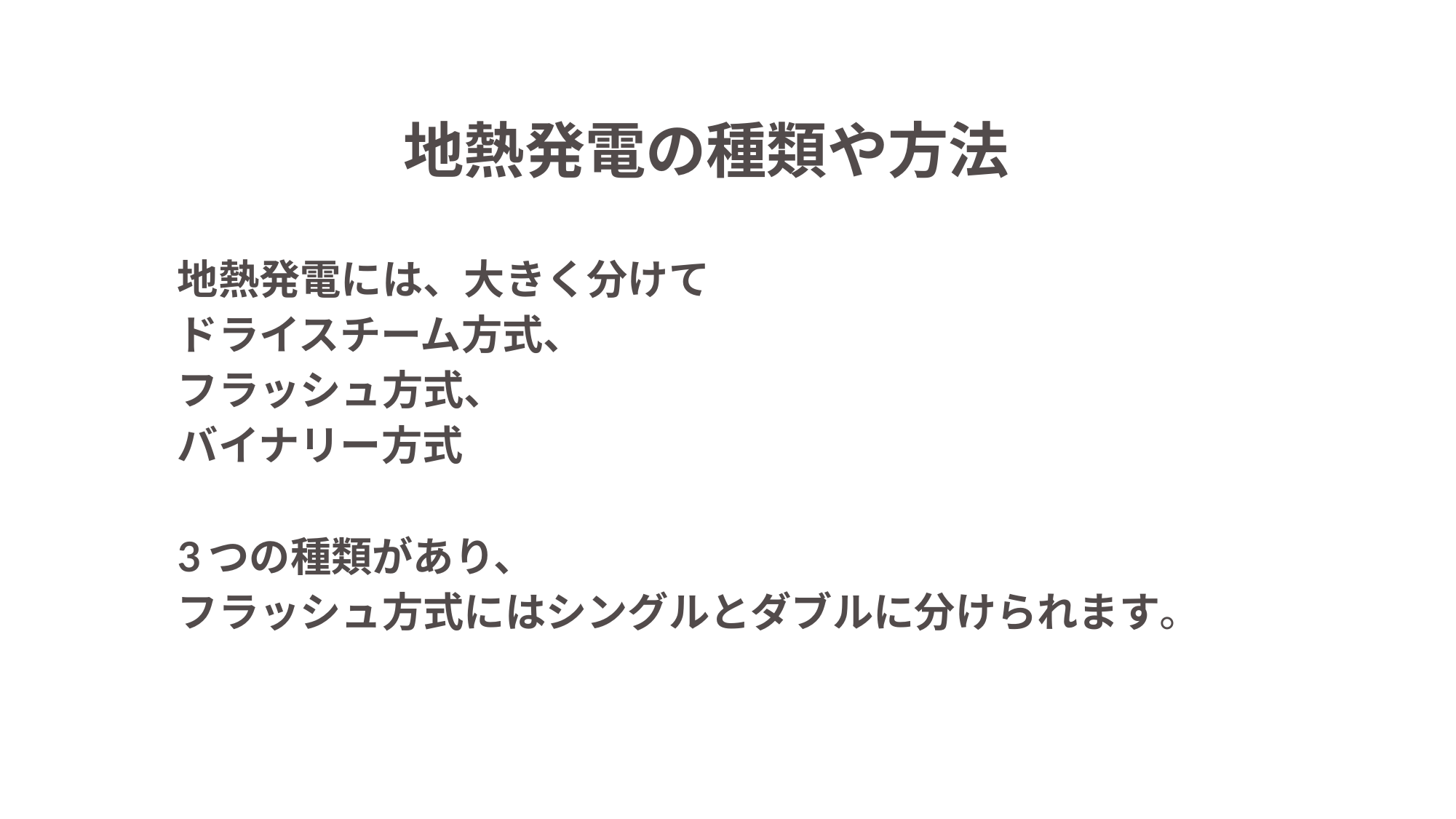

地熱発電の種類や方法
地熱発電には、大きく分けて
ドライスチーム方式、
フラッシュ方式、
バイナリー方式

3つの種類があり、
フラッシュ方式にはシングルとダブルに分けられます。